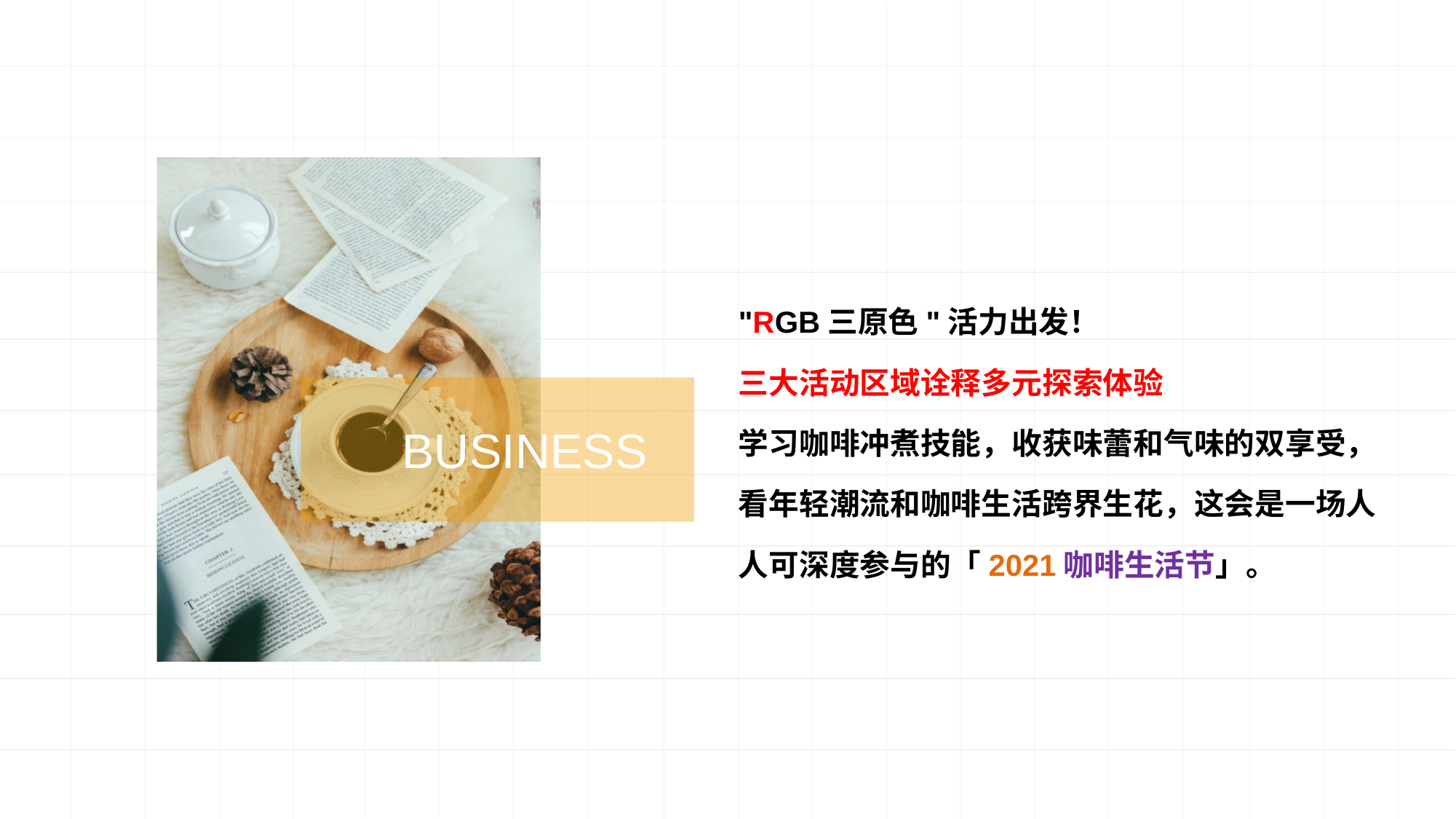

"RGB三原色"活力出发！
三大活动区域诠释多元探索体验
学习咖啡冲煮技能，收获味蕾和气味的双享受，看年轻潮流和咖啡生活跨界生花，这会是一场人人可深度参与的「2021咖啡生活节」。

BUSINESS